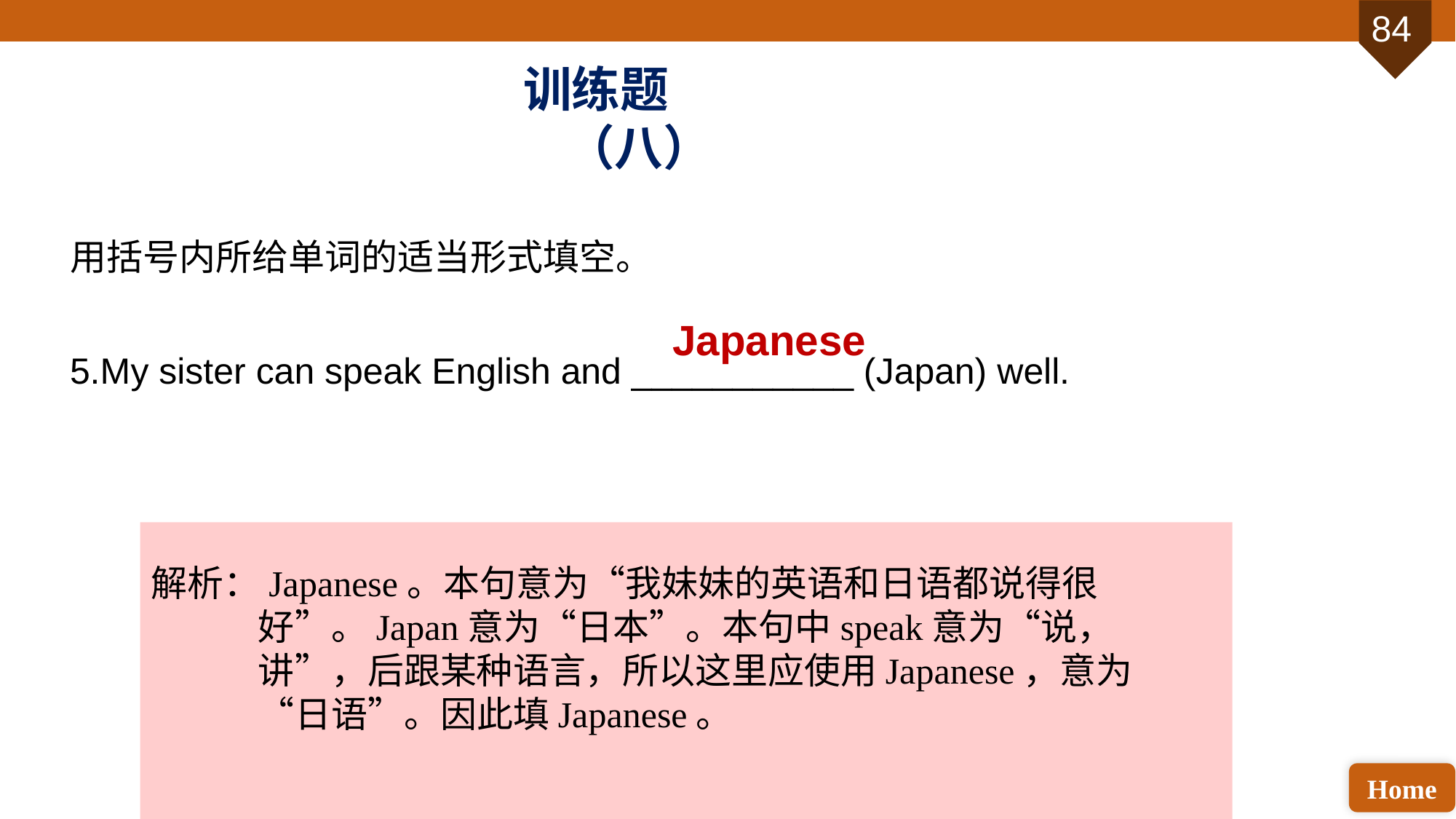

训练题（八）
用括号内所给单词的适当形式填空。

5.My sister can speak English and ___________ (Japan) well.
Japanese

解析：Japanese。本句意为“我妹妹的英语和日语都说得很好”。Japan意为“日本”。本句中speak意为“说，讲”，后跟某种语言，所以这里应使用Japanese，意为“日语”。因此填Japanese。